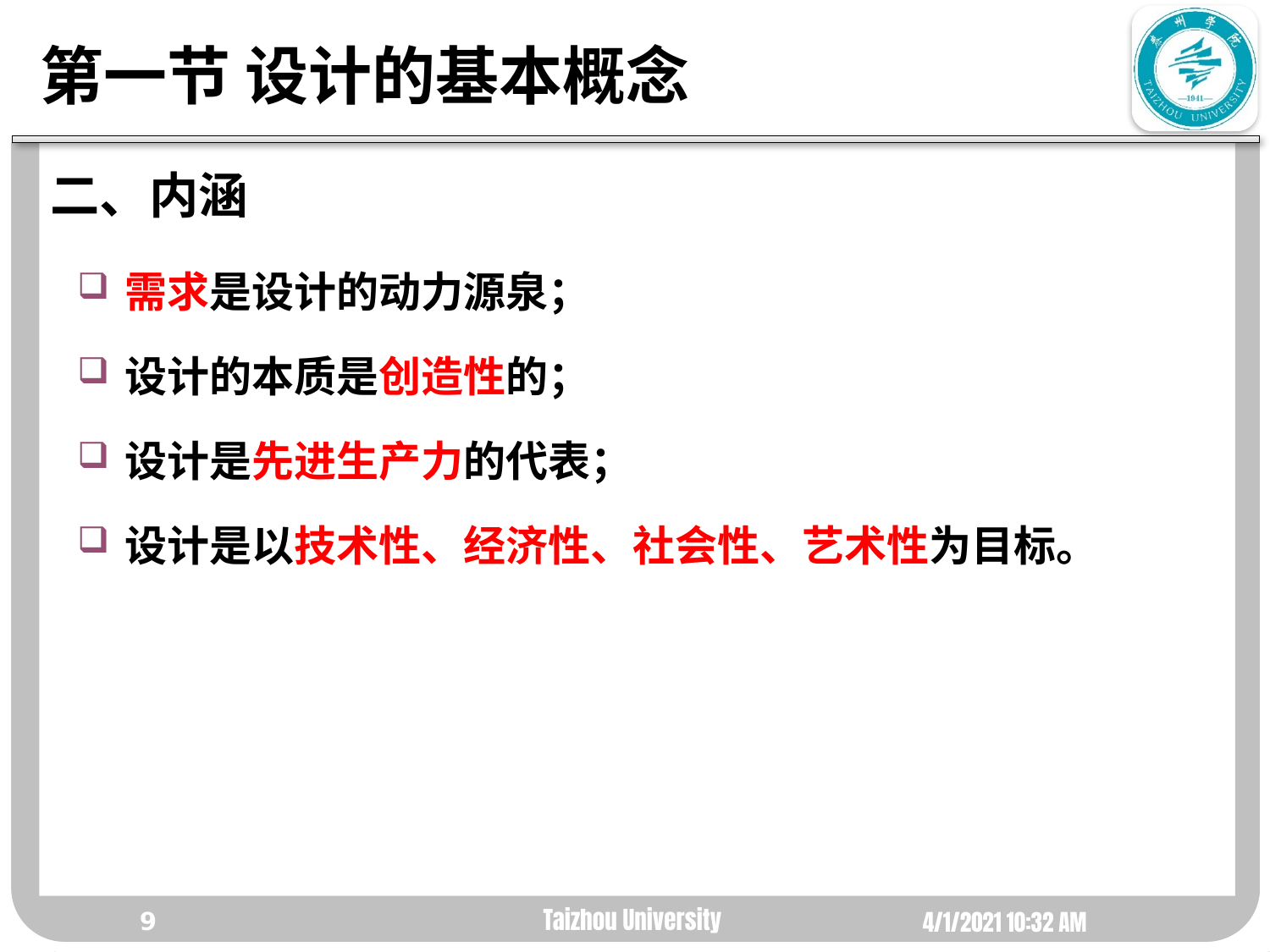

二、内涵
需求是设计的动力源泉；
设计的本质是创造性的；
设计是先进生产力的代表；
设计是以技术性、经济性、社会性、艺术性为目标。
9